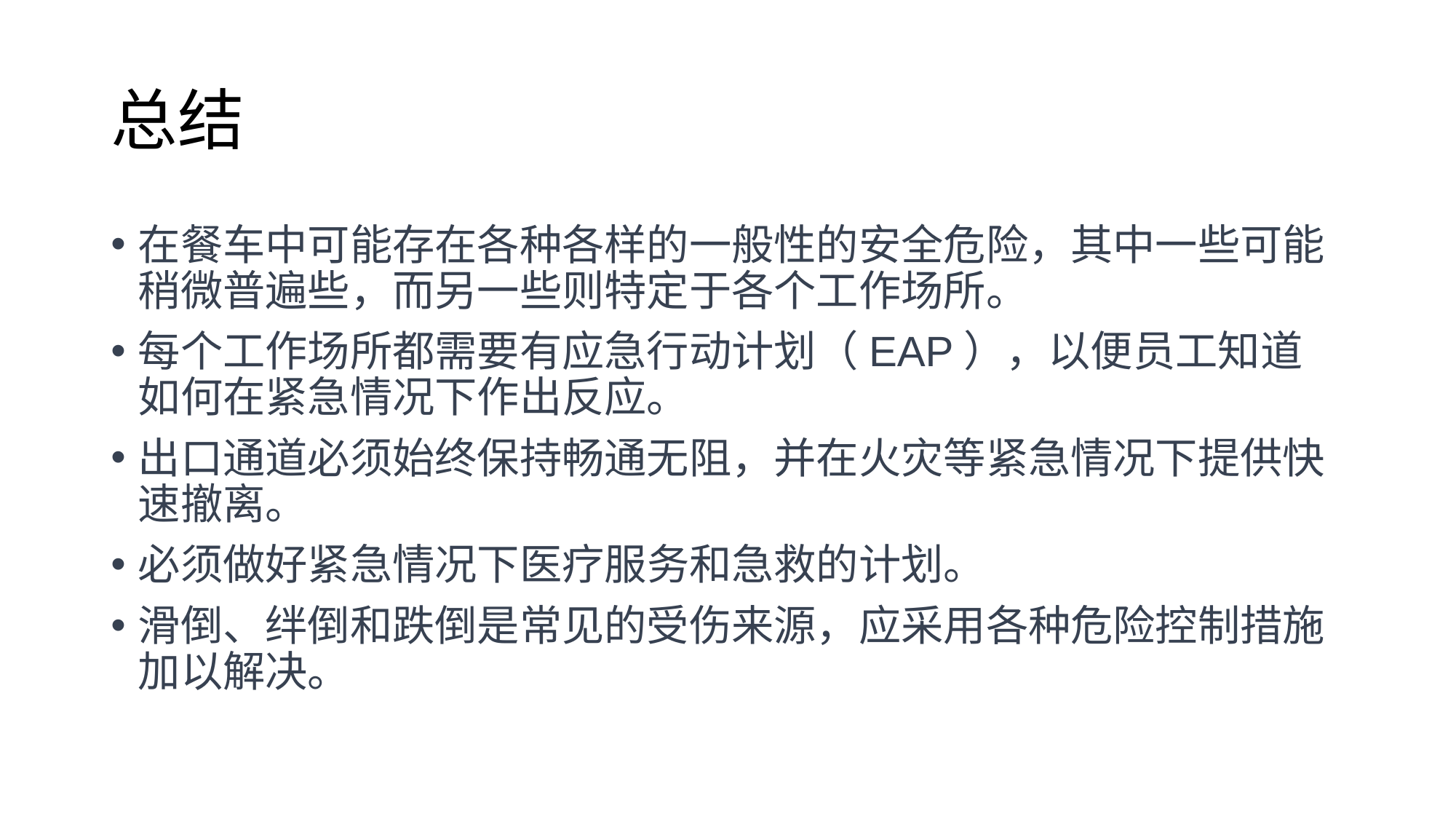

# 总结
在餐车中可能存在各种各样的一般性的安全危险，其中一些可能稍微普遍些，而另一些则特定于各个工作场所。
每个工作场所都需要有应急行动计划（EAP），以便员工知道如何在紧急情况下作出反应。
出口通道必须始终保持畅通无阻，并在火灾等紧急情况下提供快速撤离。
必须做好紧急情况下医疗服务和急救的计划。
滑倒、绊倒和跌倒是常见的受伤来源，应采用各种危险控制措施加以解决。